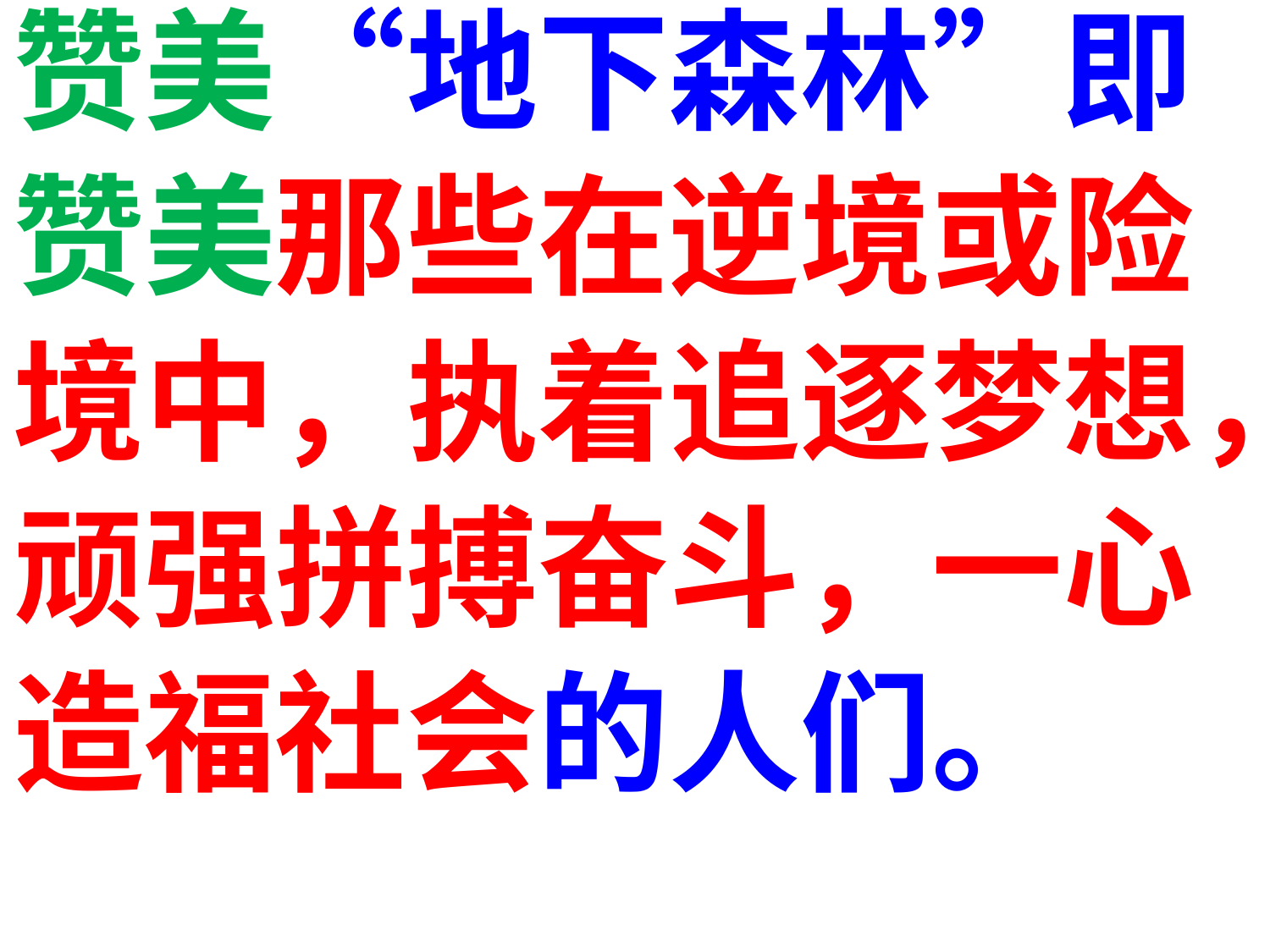

赞美“地下森林”即
赞美那些在逆境或险
境中，执着追逐梦想，
顽强拼搏奋斗，一心
造福社会的人们。